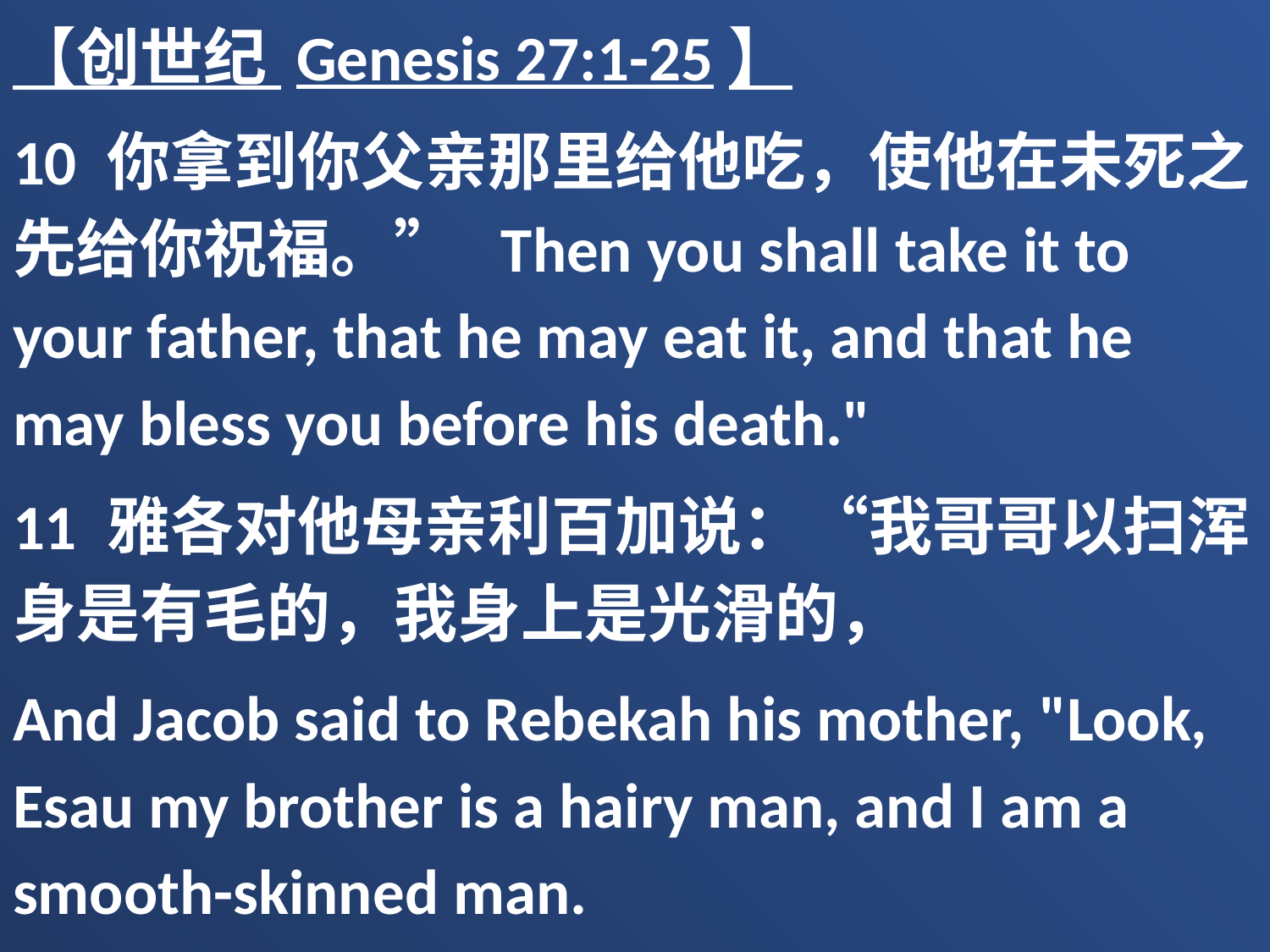

【创世纪 Genesis 27:1-25】
10 你拿到你父亲那里给他吃，使他在未死之先给你祝福。”  Then you shall take it to your father, that he may eat it, and that he may bless you before his death."
11 雅各对他母亲利百加说：“我哥哥以扫浑身是有毛的，我身上是光滑的，
And Jacob said to Rebekah his mother, "Look, Esau my brother is a hairy man, and I am a smooth-skinned man.